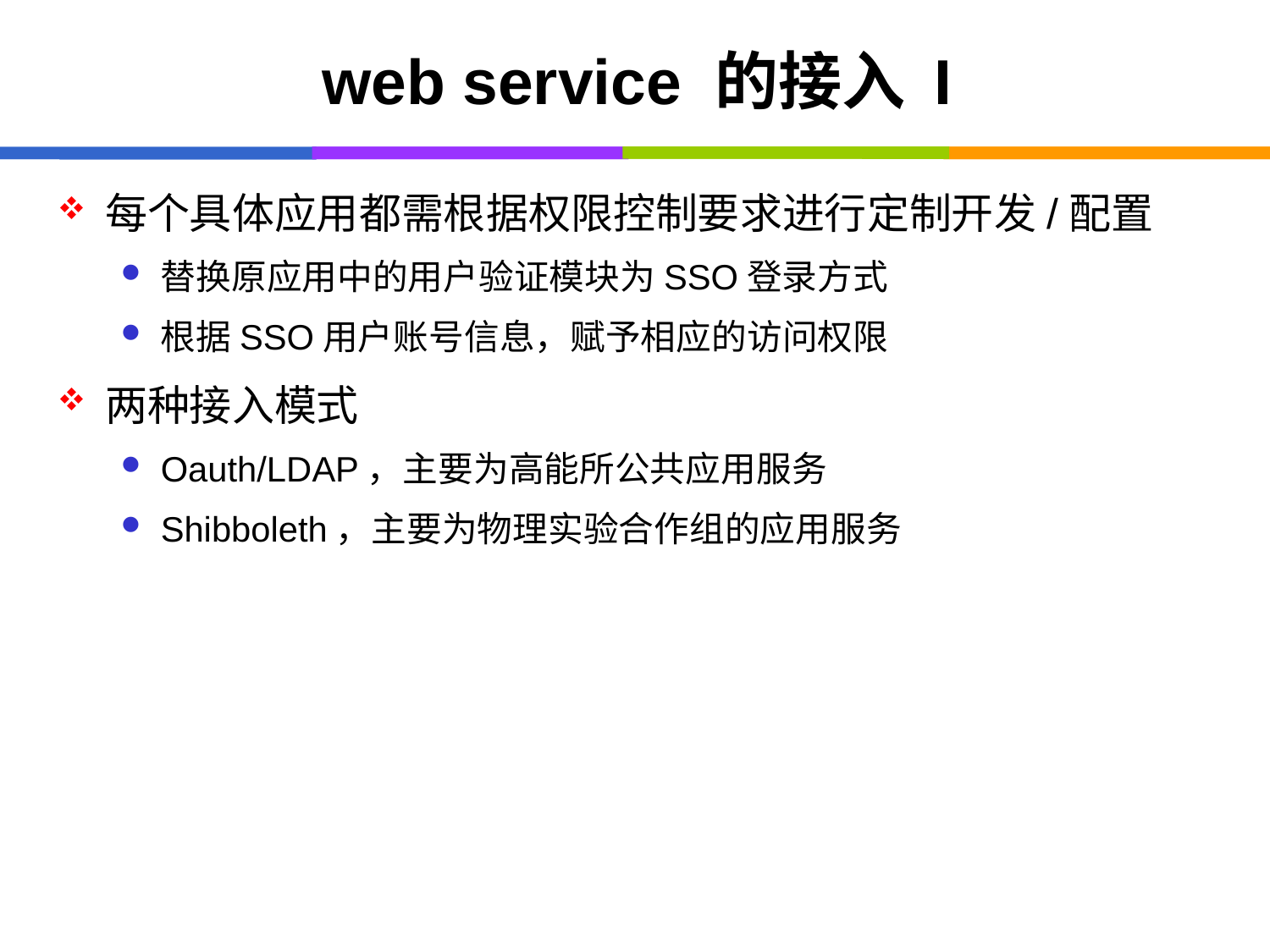

# web service 的接入 I
每个具体应用都需根据权限控制要求进行定制开发/配置
替换原应用中的用户验证模块为SSO登录方式
根据SSO用户账号信息，赋予相应的访问权限
两种接入模式
Oauth/LDAP，主要为高能所公共应用服务
Shibboleth，主要为物理实验合作组的应用服务